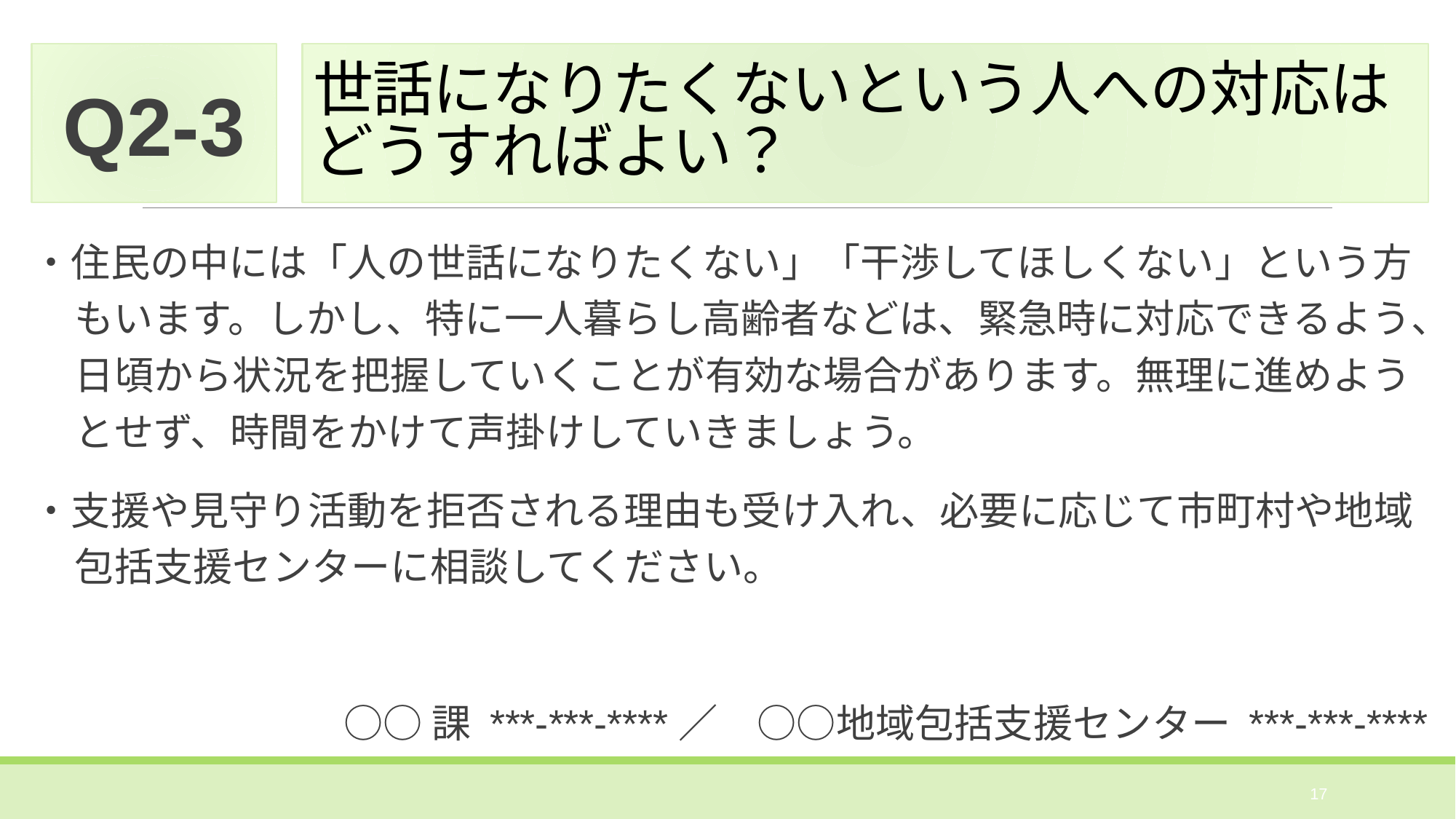

Q2-3
# 世話になりたくないという人への対応は どうすればよい？
・住民の中には「人の世話になりたくない」「干渉してほしくない」という方もいます。しかし、特に一人暮らし高齢者などは、緊急時に対応できるよう、日頃から状況を把握していくことが有効な場合があります。無理に進めようとせず、時間をかけて声掛けしていきましょう。
・支援や見守り活動を拒否される理由も受け入れ、必要に応じて市町村や地域包括支援センターに相談してください。

○○課 ***-***-****／　○○地域包括支援センター ***-***-****
17